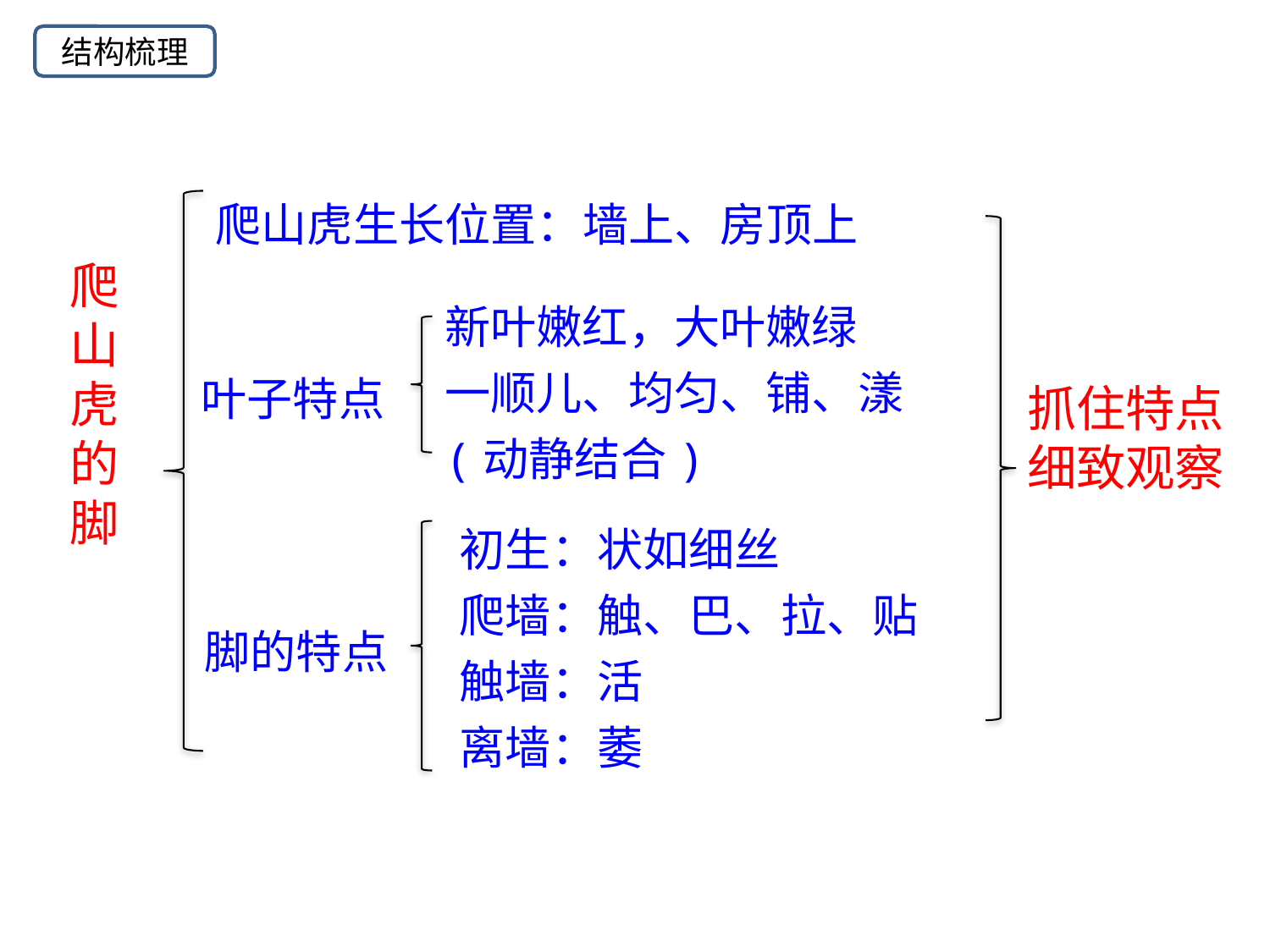

结构梳理
爬山虎生长位置：墙上、房顶上

爬
山
虎
的
脚
新叶嫩红，大叶嫩绿
一顺儿、均匀、铺、漾
(动静结合)

叶子特点
抓住特点
细致观察
初生：状如细丝
爬墙：触、巴、拉、贴
触墙：活
离墙：萎

脚的特点